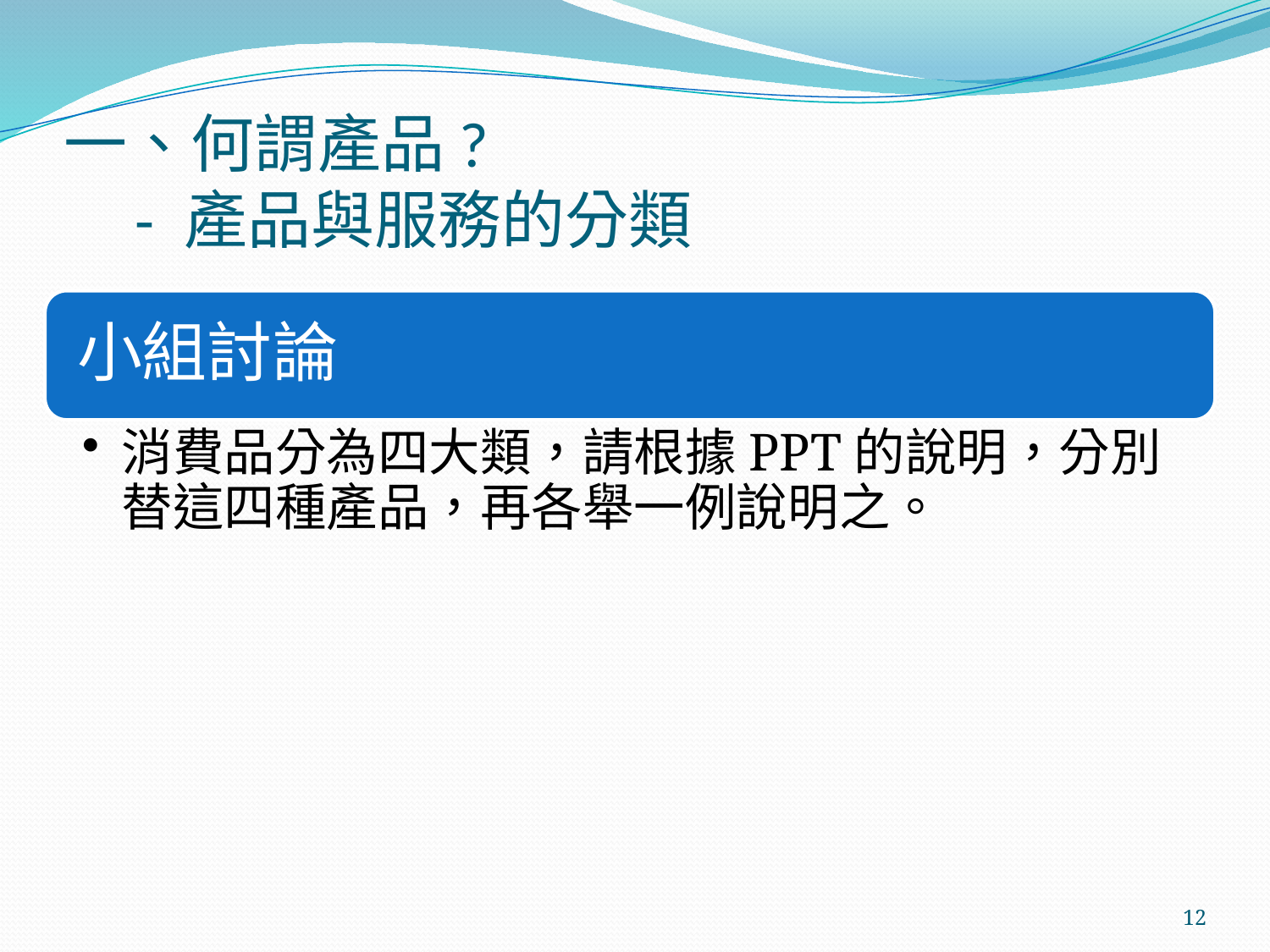

# 一、何謂產品? - 產品與服務的分類
小組討論
消費品分為四大類，請根據PPT的說明，分別替這四種產品，再各舉一例說明之。
12